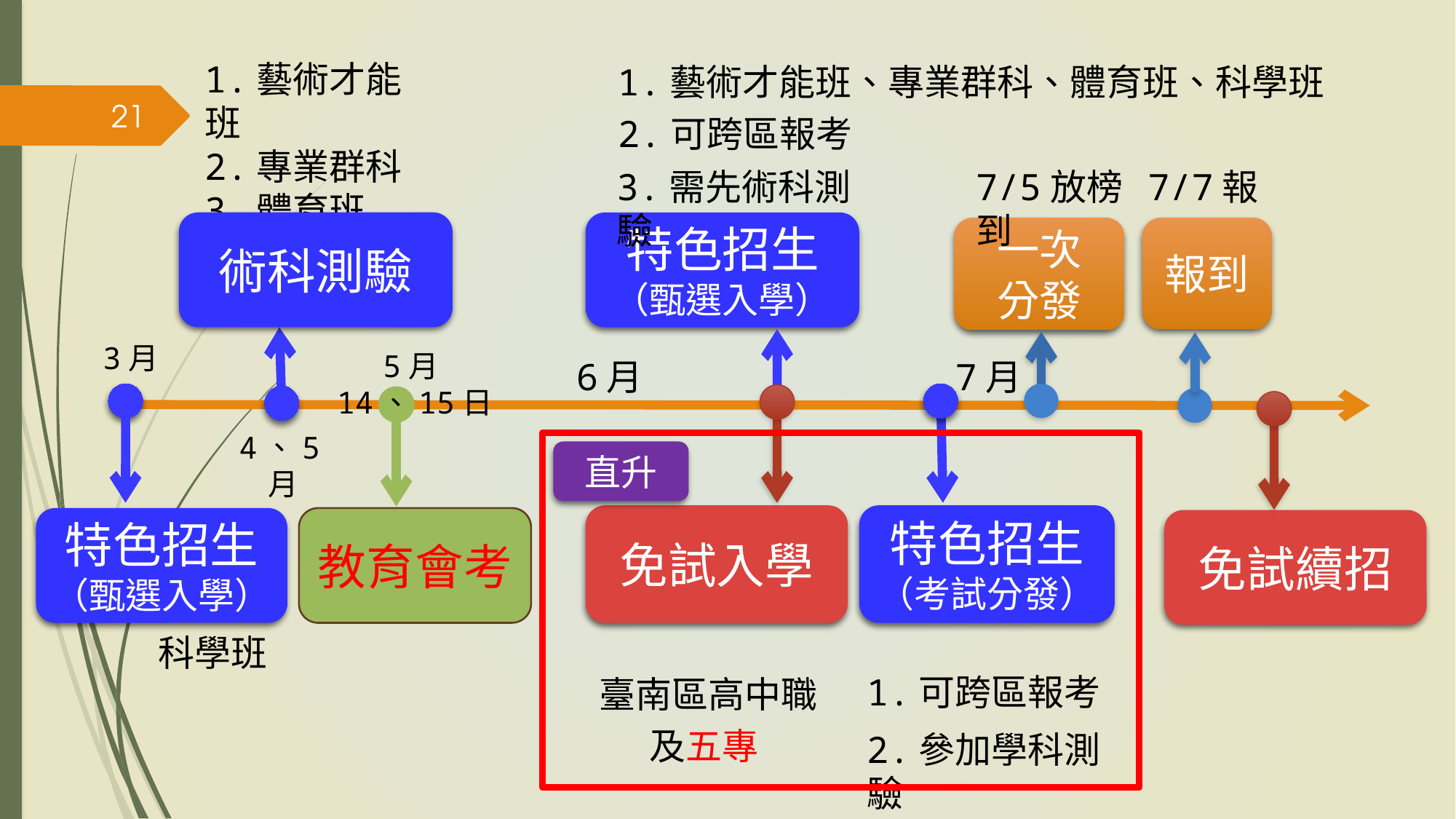

1.藝術才能班
2.專業群科
3.體育班
1.藝術才能班、專業群科、體育班、科學班
21
2.可跨區報考
7/5放榜  7/7報到
3.需先術科測驗
術科測驗
特色招生
（甄選入學）
一次
分發
報到
3月
5月14、15日
7月
6月

4、5月

直升
特色招生
（考試分發）
免試入學
特色招生
（甄選入學）
教育會考
免試續招
 科學班
1.可跨區報考
  臺南區高中職
   及五專
2.參加學科測驗